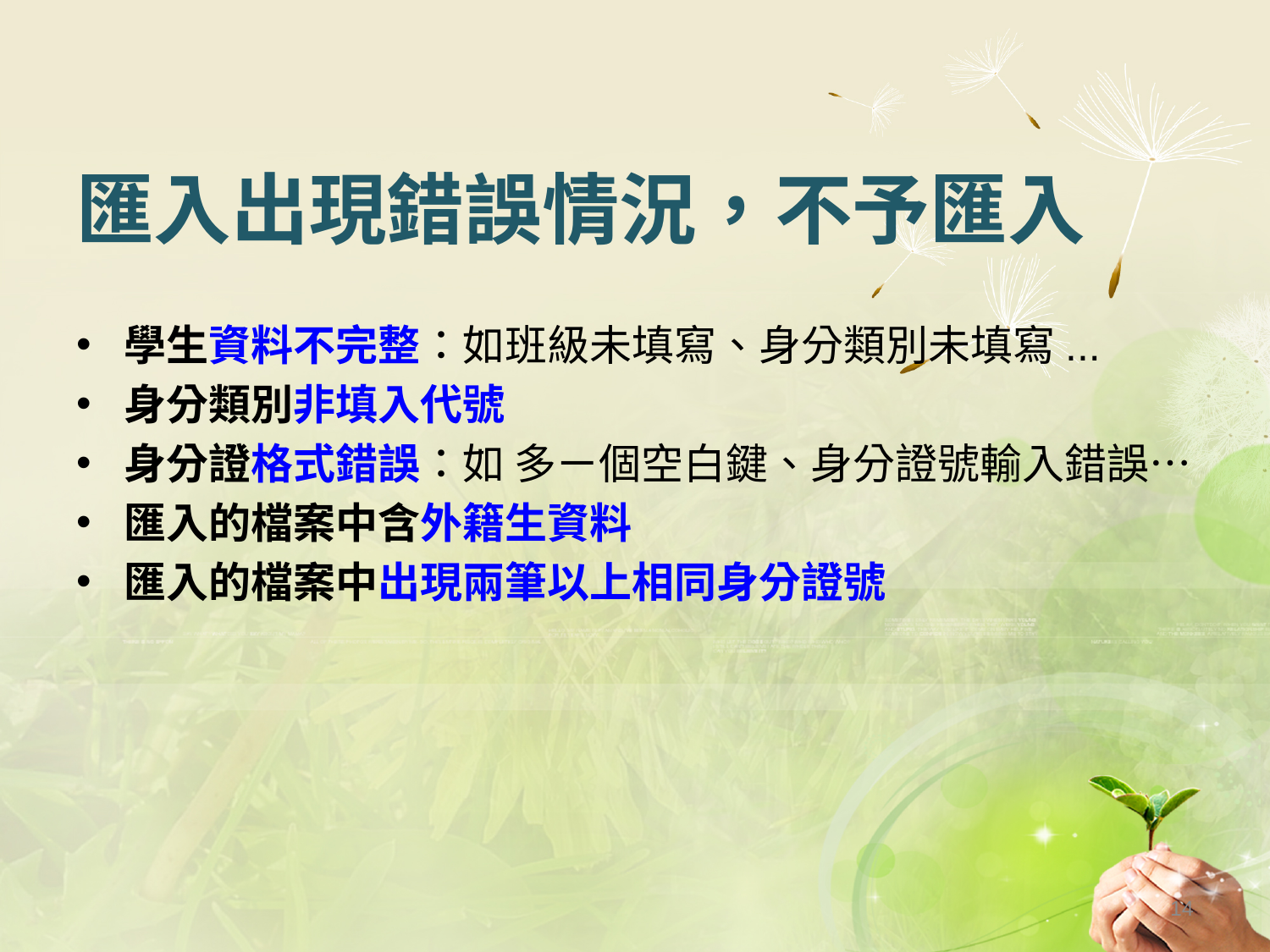

# 匯入出現錯誤情況，不予匯入
學生資料不完整：如班級未填寫、身分類別未填寫...
身分類別非填入代號
身分證格式錯誤：如 多ㄧ個空白鍵、身分證號輸入錯誤…
匯入的檔案中含外籍生資料
匯入的檔案中出現兩筆以上相同身分證號
14